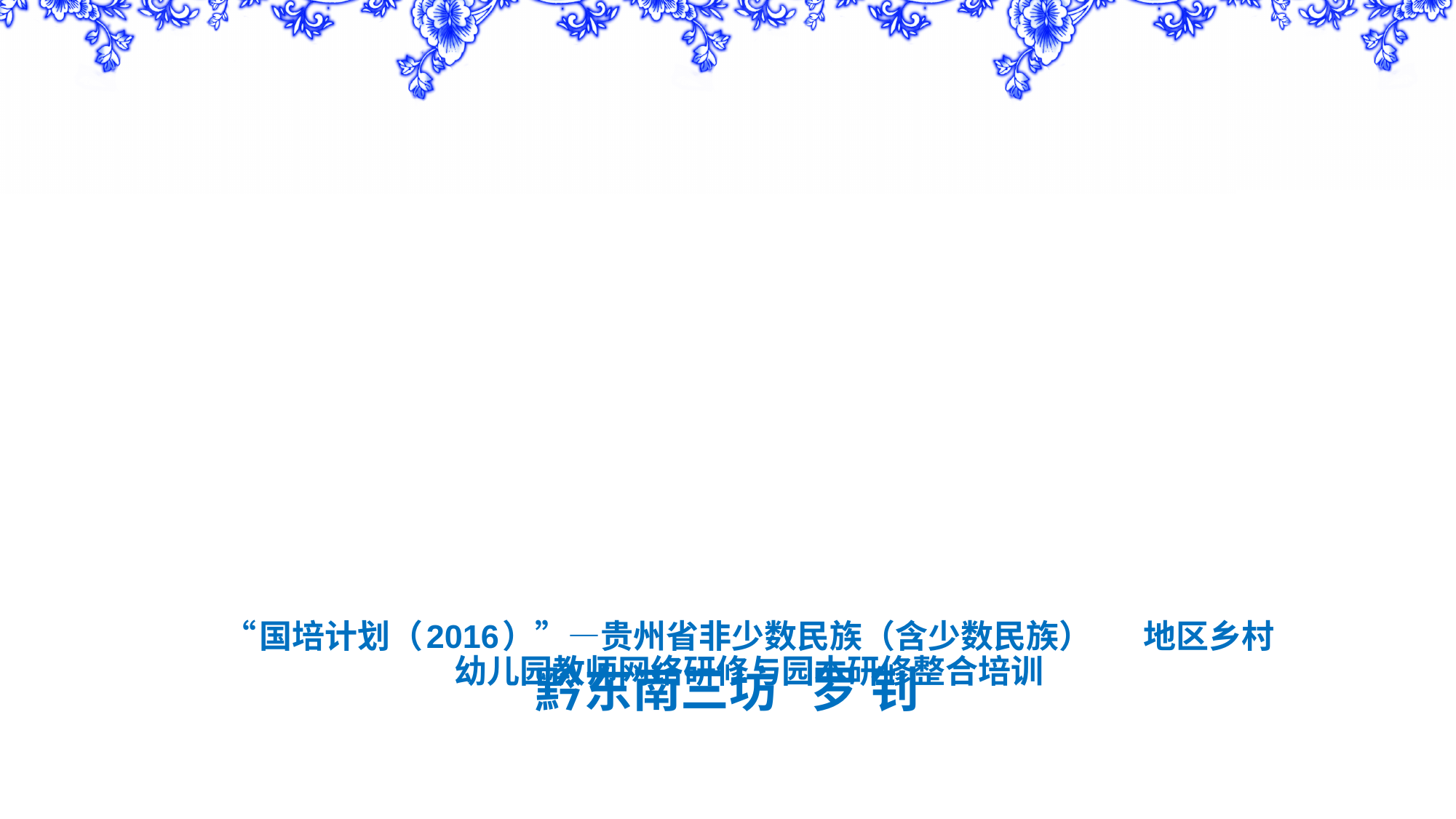

黔东南三坊   罗 钊

# “国培计划（2016）”—贵州省非少数民族（含少数民族）       地区乡村幼儿园教师网络研修与园本研修整合培训